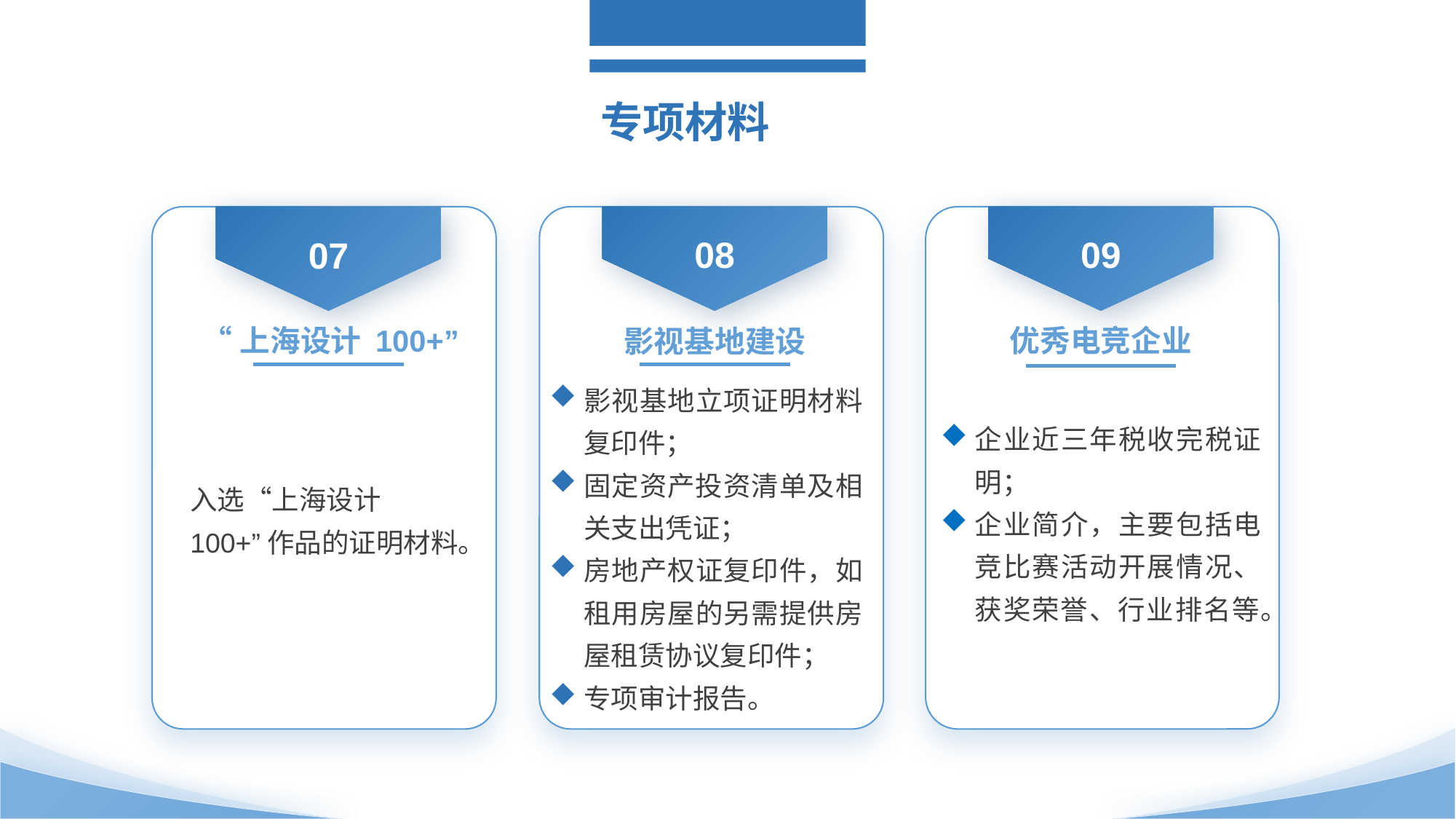

专项材料

08
09
07
“上海设计 100+”
优秀电竞企业
影视基地建设
影视基地立项证明材料复印件；
固定资产投资清单及相关支出凭证；
房地产权证复印件，如租用房屋的另需提供房屋租赁协议复印件；
专项审计报告。
企业近三年税收完税证明；
企业简介，主要包括电竞比赛活动开展情况、获奖荣誉、行业排名等。
入选“上海设计 100+”作品的证明材料。